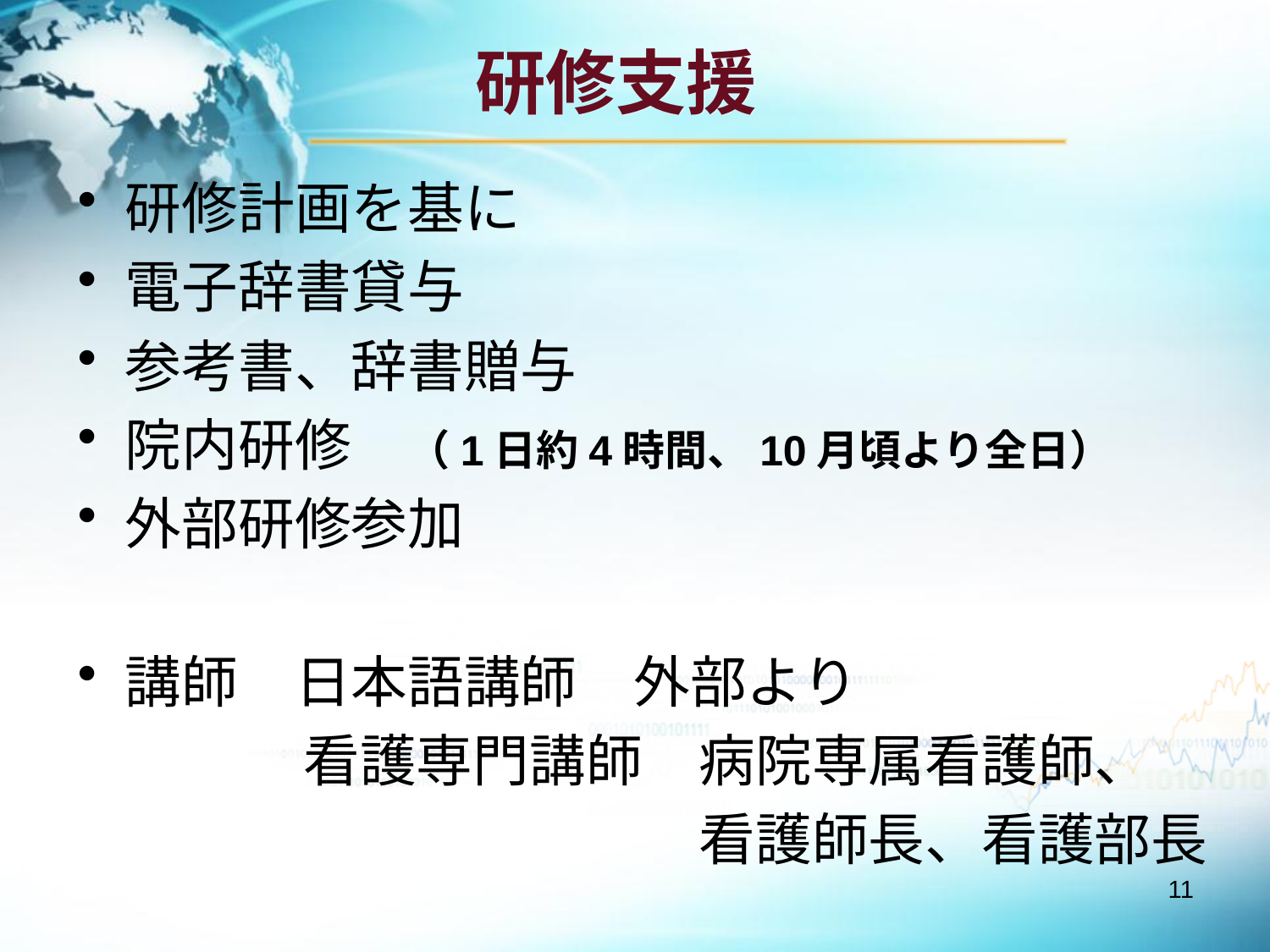

# 研修支援
研修計画を基に
電子辞書貸与
参考書、辞書贈与
院内研修　（1日約4時間、10月頃より全日）
外部研修参加

講師　日本語講師　外部より
　　　　看護専門講師　病院専属看護師、
　　　　　　　　　　　看護師長、看護部長

11